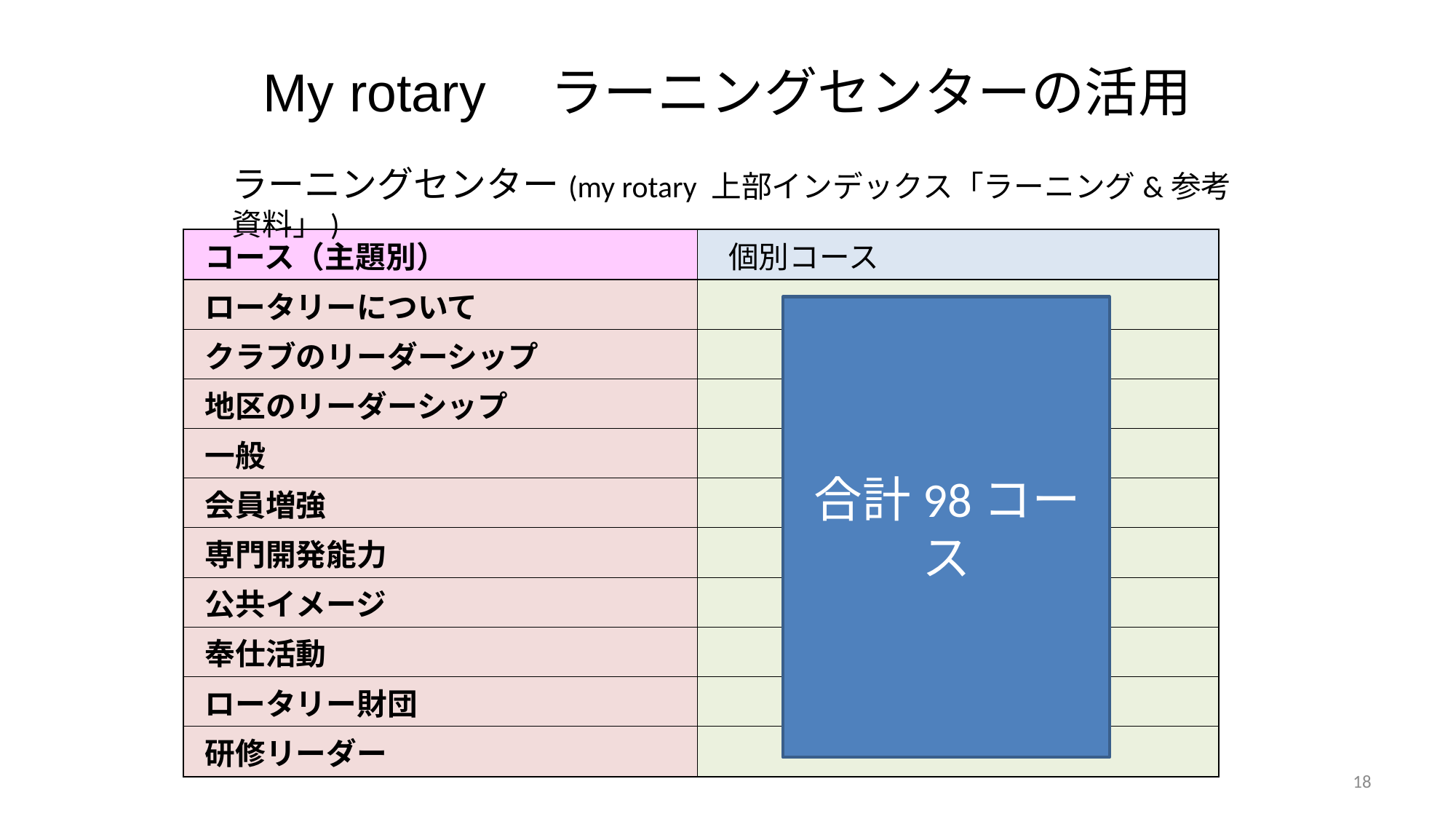

# My rotary　ラーニングセンターの活用
ラーニングセンター(my rotary 上部インデックス「ラーニング&参考資料」)
| コース（主題別） | 個別コース |
| --- | --- |
| ロータリーについて |  |
| クラブのリーダーシップ |  |
| 地区のリーダーシップ |  |
| 一般 |  |
| 会員増強 |  |
| 専門開発能力 |  |
| 公共イメージ |  |
| 奉仕活動 |  |
| ロータリー財団 |  |
| 研修リーダー |  |
合計98コース
18